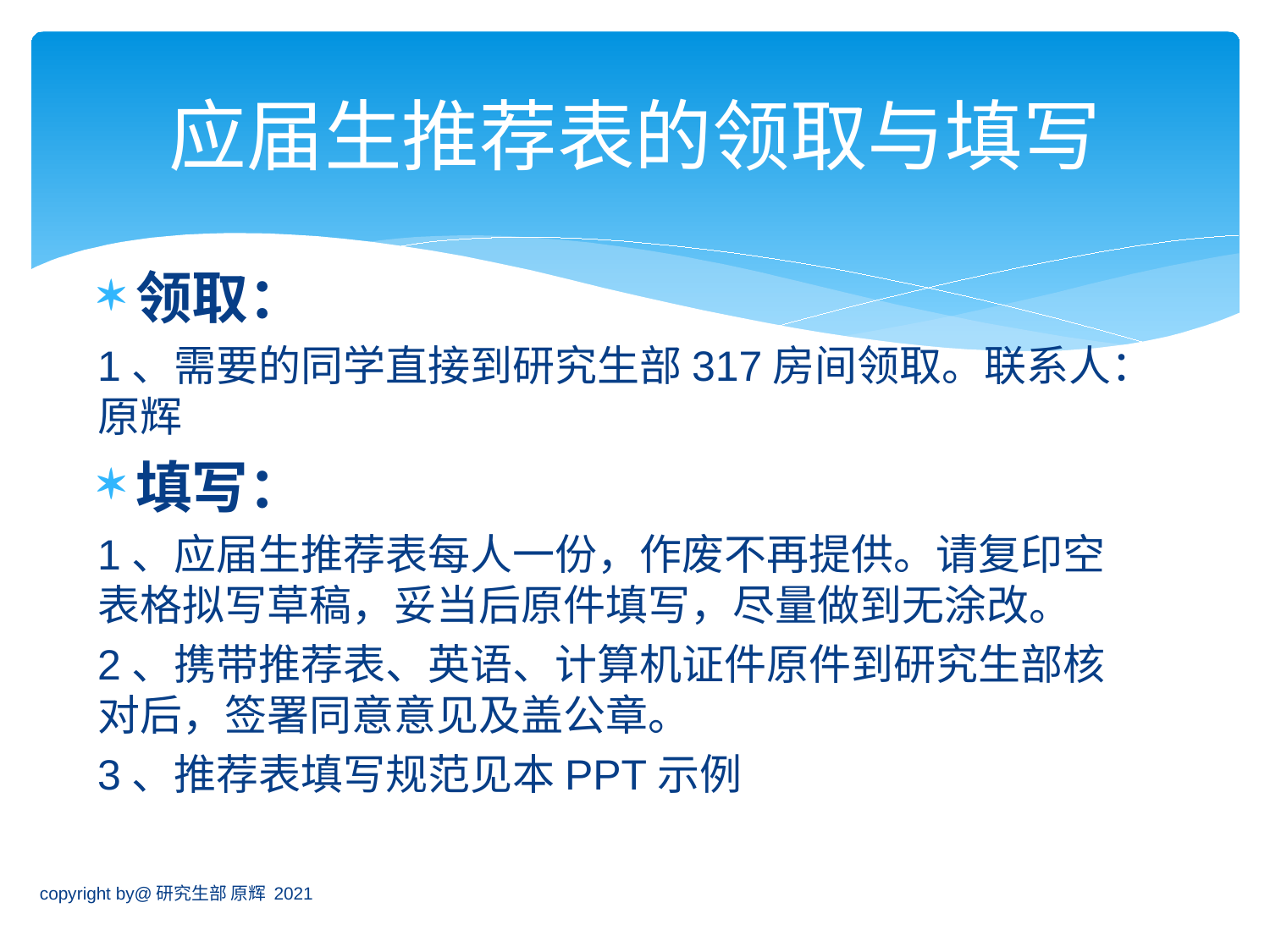

# 应届生推荐表的领取与填写
领取：
1、需要的同学直接到研究生部317房间领取。联系人：原辉
填写：
1、应届生推荐表每人一份，作废不再提供。请复印空表格拟写草稿，妥当后原件填写，尽量做到无涂改。
2、携带推荐表、英语、计算机证件原件到研究生部核对后，签署同意意见及盖公章。
3、推荐表填写规范见本PPT示例
copyright by@研究生部 原辉 2021